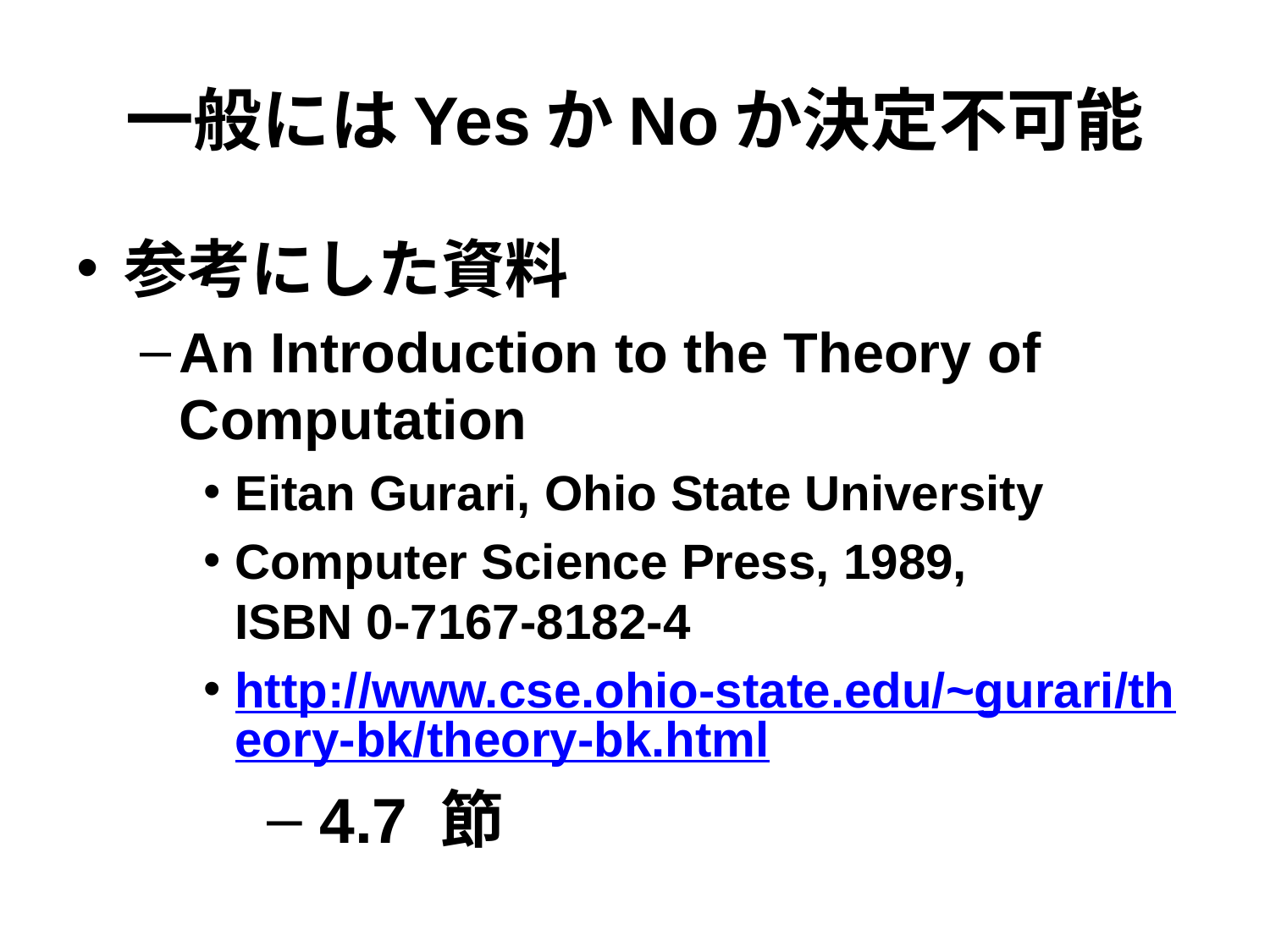

# 一般にはYesかNoか決定不可能
参考にした資料
An Introduction to the Theory of Computation
Eitan Gurari, Ohio State University
Computer Science Press, 1989,
ISBN 0-7167-8182-4
http://www.cse.ohio-state.edu/~gurari/theory-bk/theory-bk.html
 4.7 節